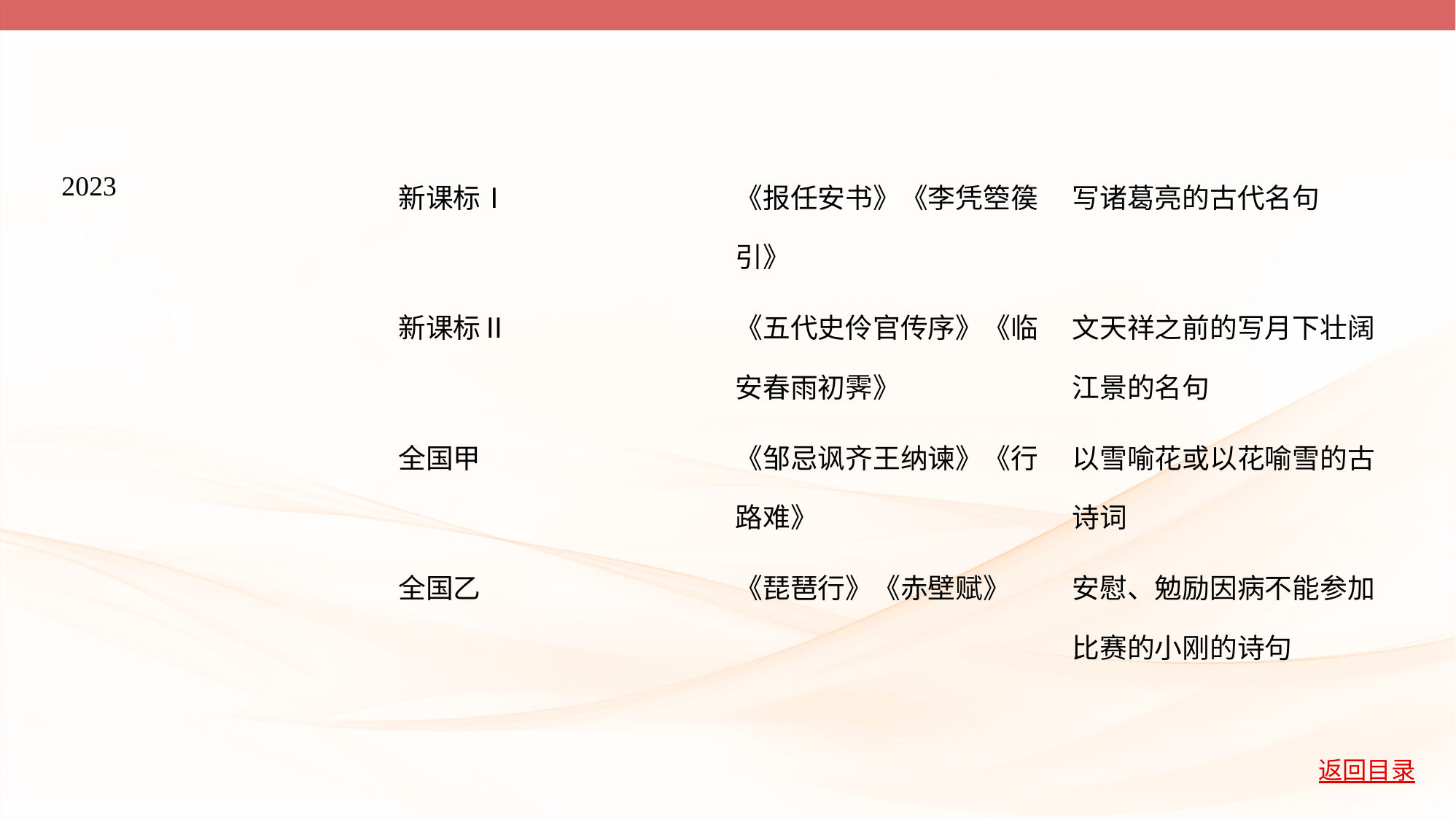

| 2023 | 新课标Ⅰ | 《报任安书》《李凭箜篌 引》 | 写诸葛亮的古代名句 |
| --- | --- | --- | --- |
|  | 新课标Ⅱ | 《五代史伶官传序》《临 安春雨初霁》 | 文天祥之前的写月下壮阔 江景的名句 |
|  | 全国甲 | 《邹忌讽齐王纳谏》《行 路难》 | 以雪喻花或以花喻雪的古 诗词 |
|  | 全国乙 | 《琵琶行》《赤壁赋》 | 安慰、勉励因病不能参加 比赛的小刚的诗句 |